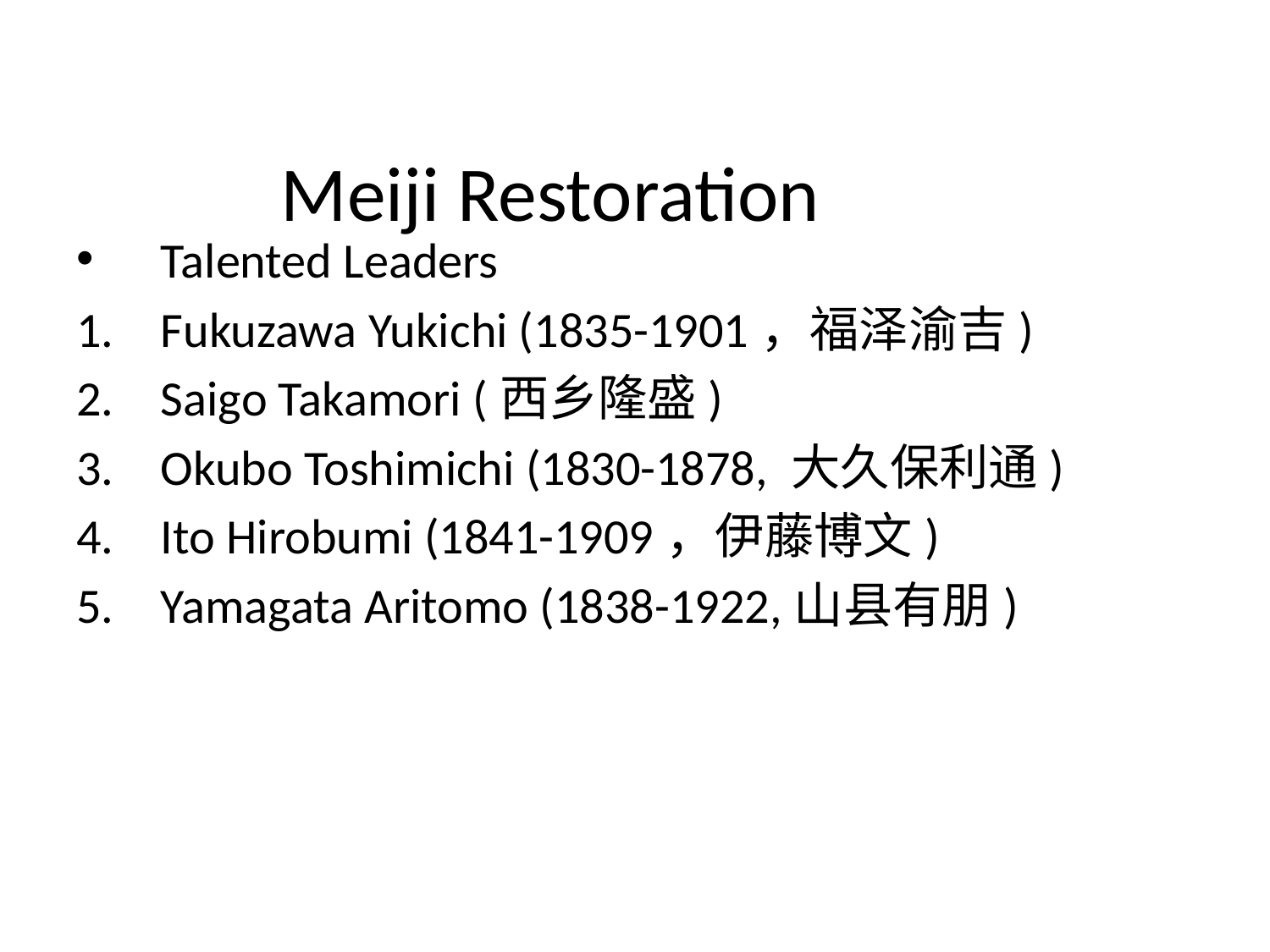

# Meiji Restoration
Talented Leaders
Fukuzawa Yukichi (1835-1901，福泽渝吉)
Saigo Takamori (西乡隆盛)
Okubo Toshimichi (1830-1878, 大久保利通)
Ito Hirobumi (1841-1909，伊藤博文)
Yamagata Aritomo (1838-1922,山县有朋)